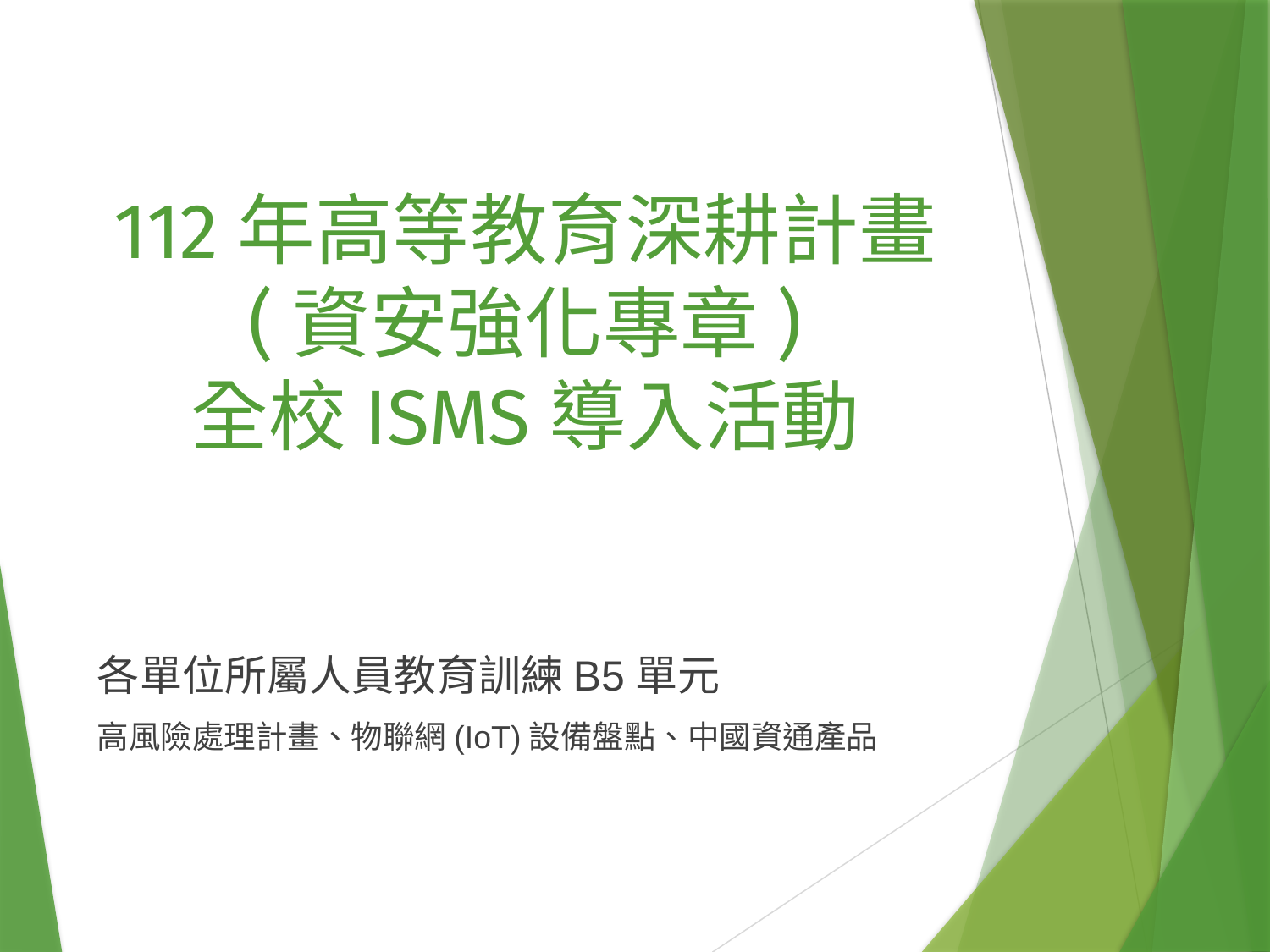

# 112年高等教育深耕計畫 (資安強化專章) 全校ISMS導入活動
各單位所屬人員教育訓練B5單元
高風險處理計畫、物聯網(IoT)設備盤點、中國資通產品